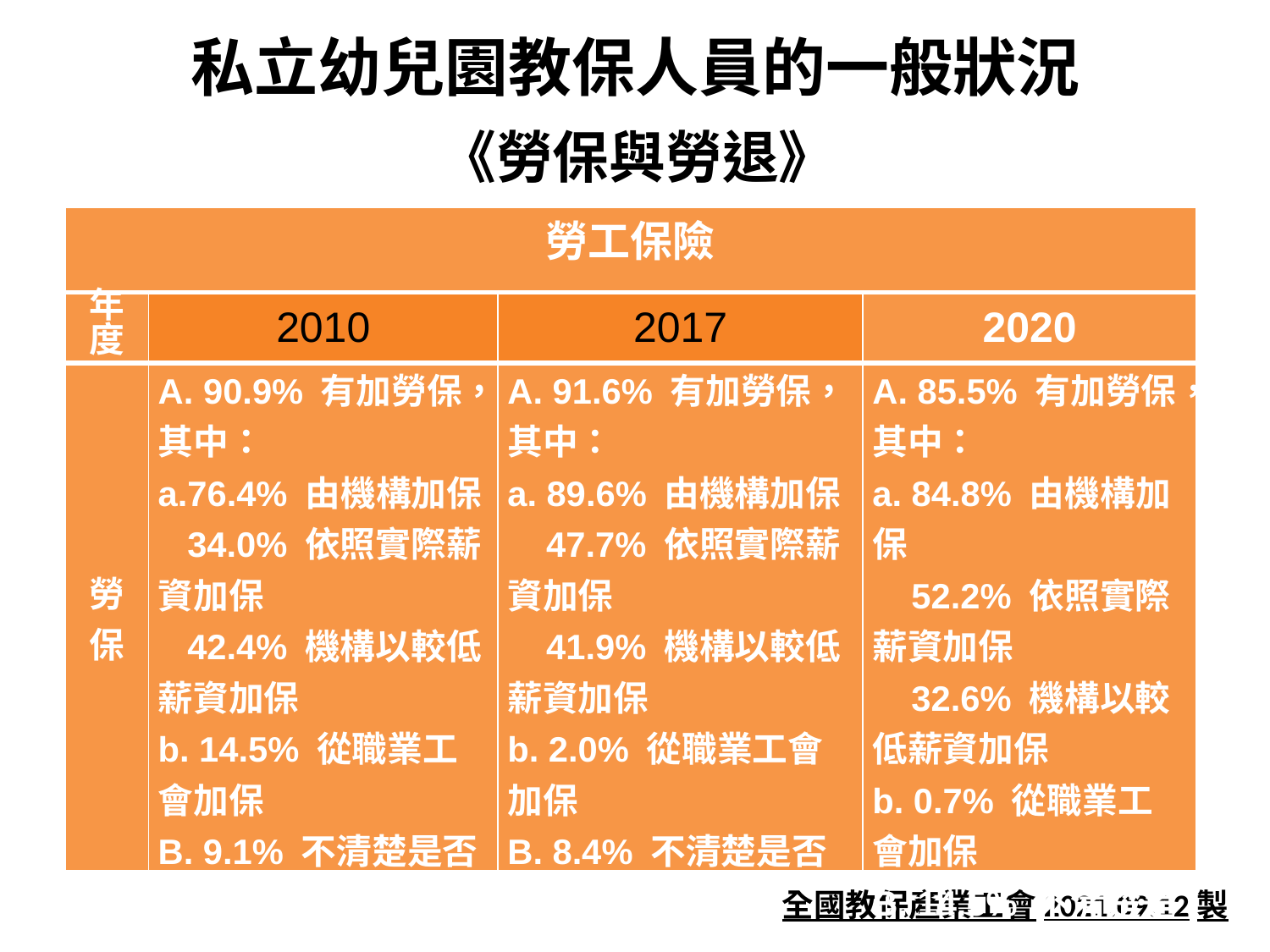

# 私立幼兒園教保人員的一般狀況
《勞保與勞退》
| 勞工保險 |  |  |  |
| --- | --- | --- | --- |
| 年度 | 2010 | 2017 | 2020 |
| 勞保 | A. 90.9% 有加勞保， 其中： a.76.4% 由機構加保 34.0% 依照實際薪資加保 42.4% 機構以較低薪資加保 b. 14.5% 從職業工會加保  B. 9.1% 不清楚是否加保 | A. 91.6% 有加勞保， 其中： a. 89.6% 由機構加保 47.7% 依照實際薪資加保 41.9% 機構以較低薪資加保 b. 2.0% 從職業工會加保  B. 8.4% 不清楚是否加保 | A. 85.5% 有加勞保， 其中： a. 84.8% 由機構加保 52.2% 依照實際薪資加保 32.6% 機構以較低薪資加保 b. 0.7% 從職業工會加保  B. 14.5% 不清楚是否加保 |
全國教保產業工會2021.09.12製